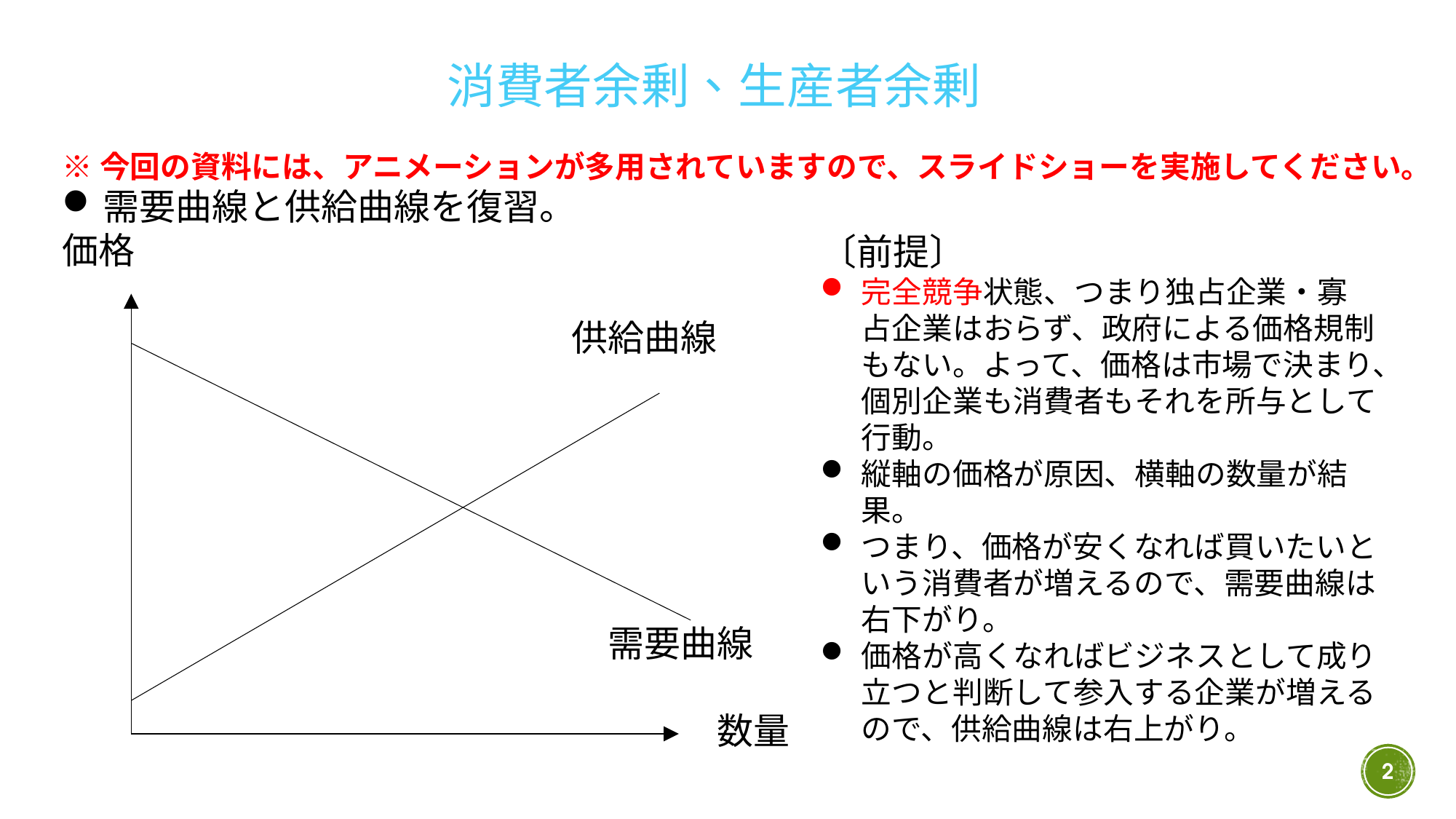

消費者余剰、生産者余剰
※今回の資料には、アニメーションが多用されていますので、スライドショーを実施してください。
需要曲線と供給曲線を復習。
価格

　　　　　　　　　　　　　　供給曲線

　　　　　　　　　　　　　　　需要曲線

　　　　　　　　　　　　　　　　　　数量
〔前提〕
完全競争状態、つまり独占企業・寡占企業はおらず、政府による価格規制もない。よって、価格は市場で決まり、個別企業も消費者もそれを所与として行動。
縦軸の価格が原因、横軸の数量が結果。
つまり、価格が安くなれば買いたいという消費者が増えるので、需要曲線は右下がり。
価格が高くなればビジネスとして成り立つと判断して参入する企業が増えるので、供給曲線は右上がり。
2